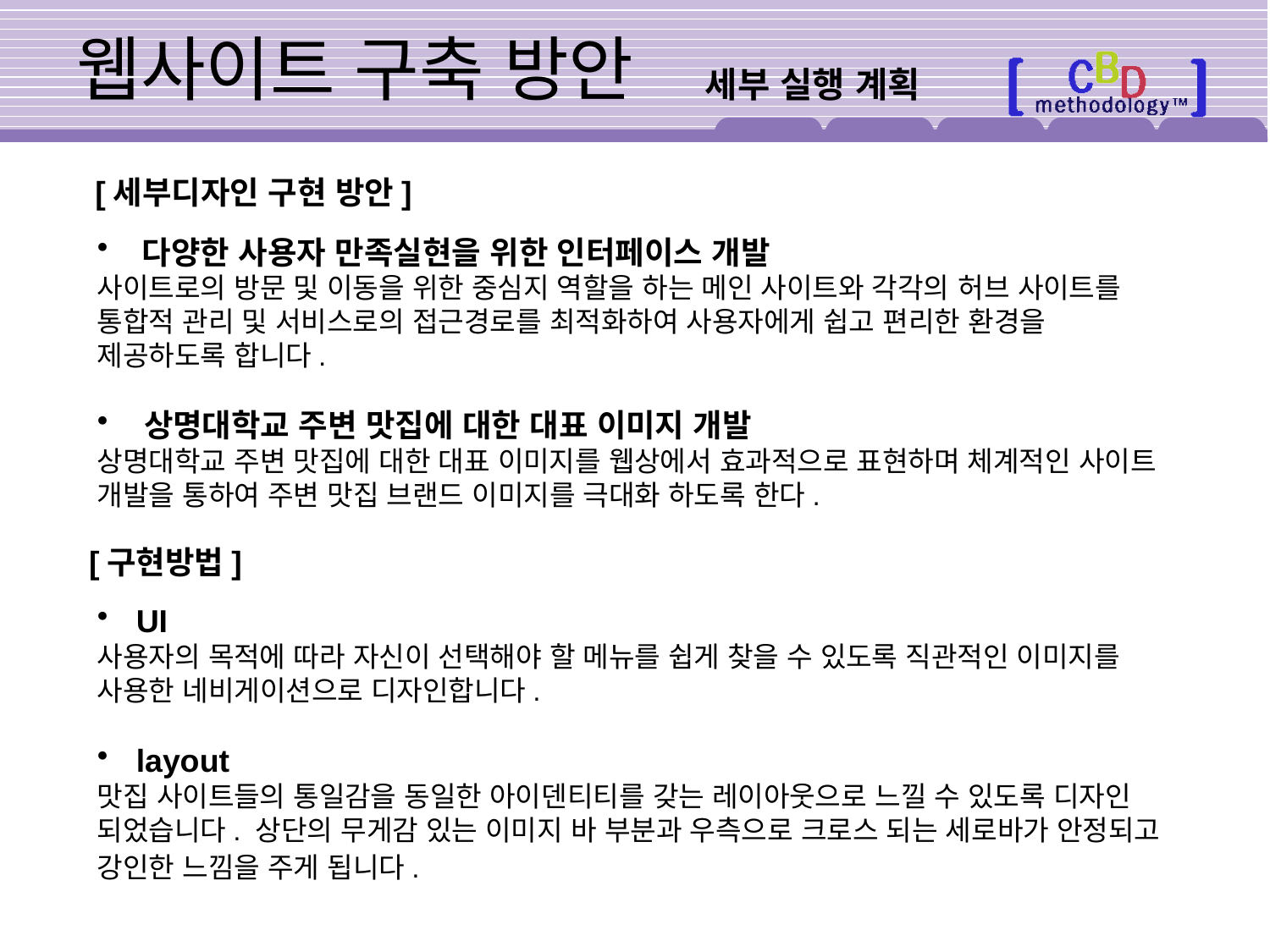

# 웹사이트 구축 방안
세부 실행 계획
[세부디자인 구현 방안]
 다양한 사용자 만족실현을 위한 인터페이스 개발
사이트로의 방문 및 이동을 위한 중심지 역할을 하는 메인 사이트와 각각의 허브 사이트를 통합적 관리 및 서비스로의 접근경로를 최적화하여 사용자에게 쉽고 편리한 환경을 제공하도록 합니다.

 상명대학교 주변 맛집에 대한 대표 이미지 개발
상명대학교 주변 맛집에 대한 대표 이미지를 웹상에서 효과적으로 표현하며 체계적인 사이트 개발을 통하여 주변 맛집 브랜드 이미지를 극대화 하도록 한다.
[구현방법]
 UI
사용자의 목적에 따라 자신이 선택해야 할 메뉴를 쉽게 찾을 수 있도록 직관적인 이미지를 사용한 네비게이션으로 디자인합니다.

 layout
맛집 사이트들의 통일감을 동일한 아이덴티티를 갖는 레이아웃으로 느낄 수 있도록 디자인 되었습니다. 상단의 무게감 있는 이미지 바 부분과 우측으로 크로스 되는 세로바가 안정되고 강인한 느낌을 주게 됩니다.